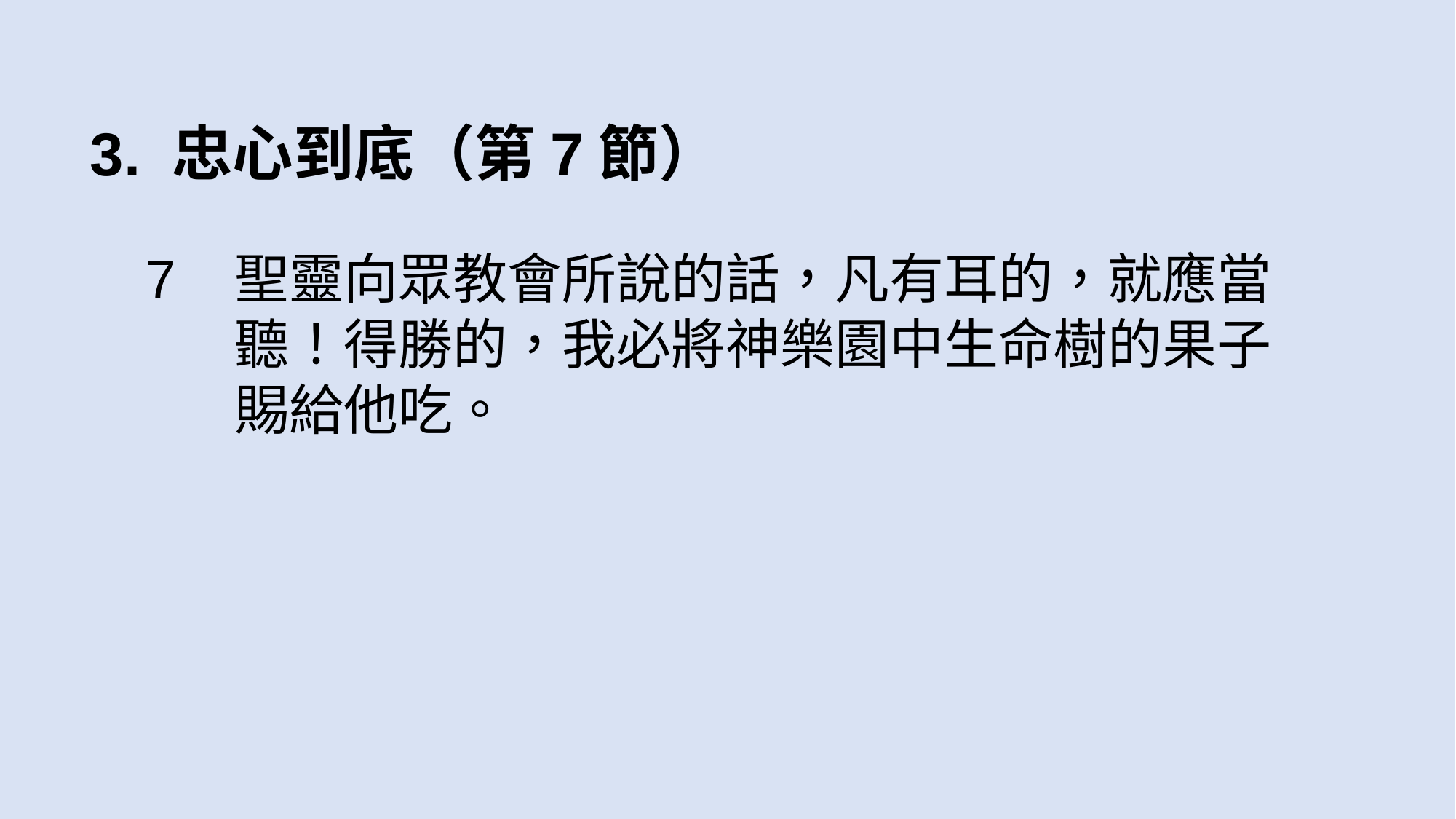

3. 忠心到底（第7節）
聖靈向眾教會所說的話，凡有耳的，就應當聽！得勝的，我必將神樂園中生命樹的果子賜給他吃。